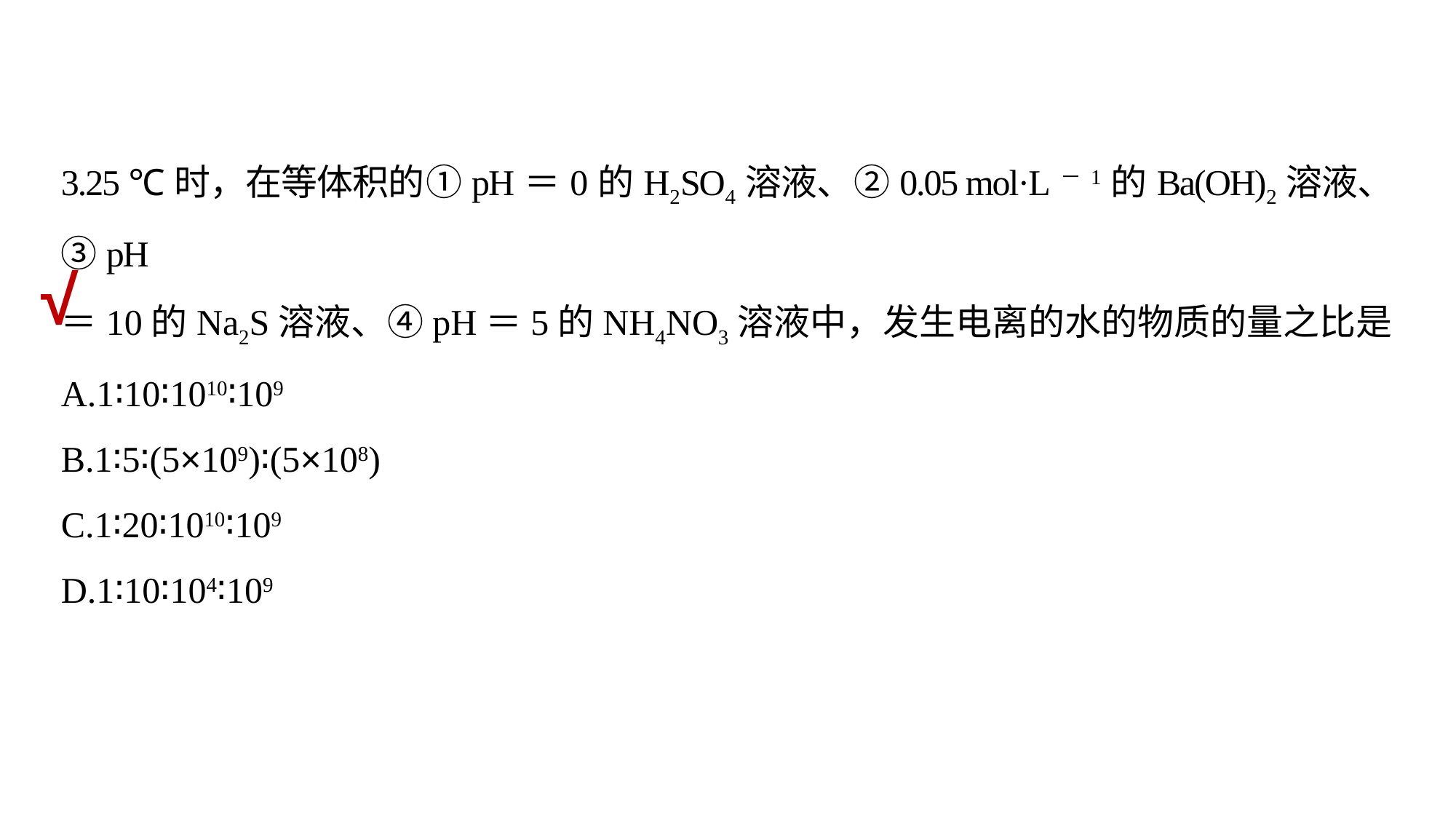

3.25 ℃时，在等体积的①pH＝0的H2SO4溶液、②0.05 mol·L－1的Ba(OH)2溶液、③pH
＝10的Na2S溶液、④pH＝5的NH4NO3溶液中，发生电离的水的物质的量之比是
A.1∶10∶1010∶109
B.1∶5∶(5×109)∶(5×108)
C.1∶20∶1010∶109
D.1∶10∶104∶109
√